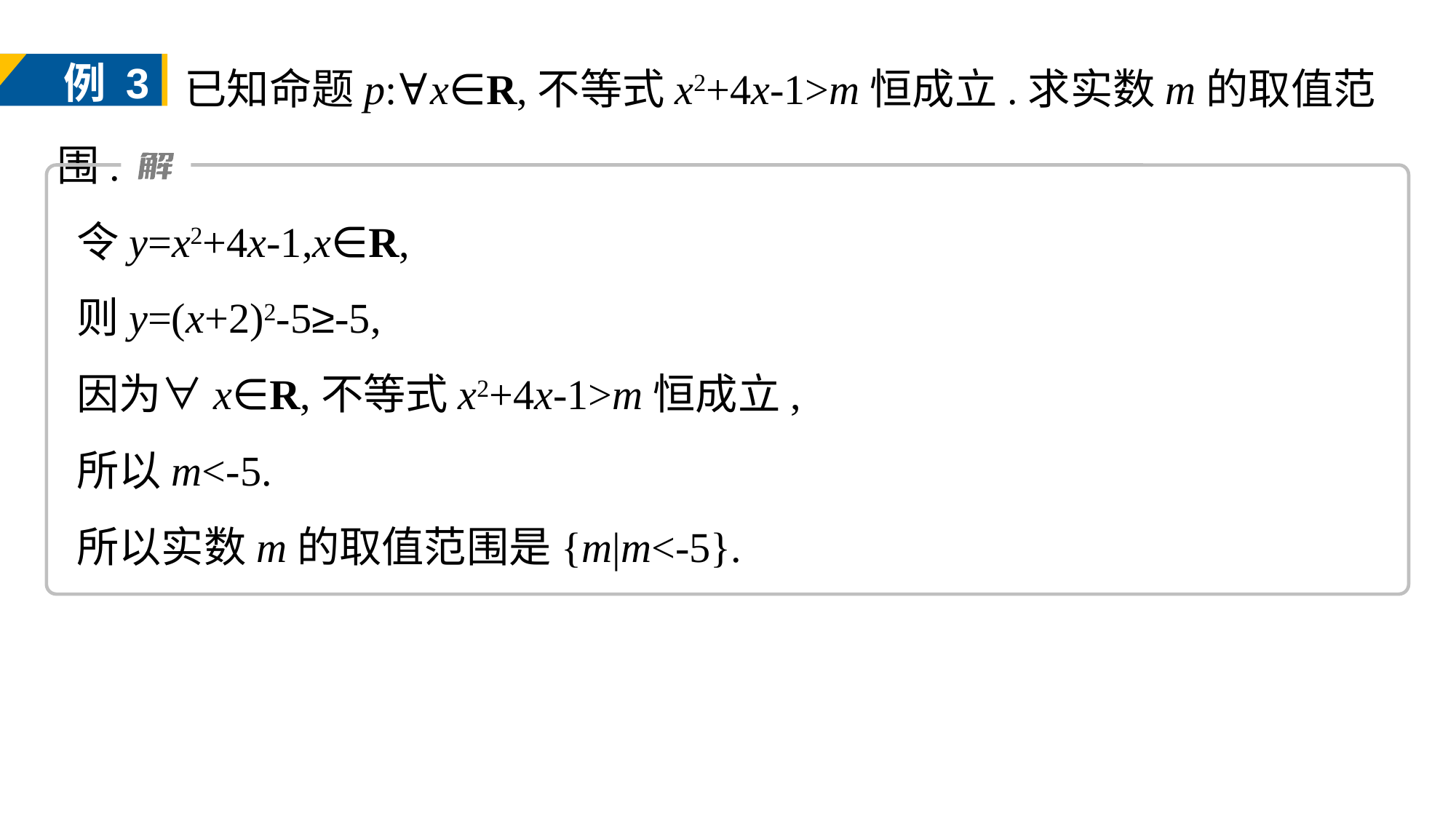

已知命题p:∀x∈R,不等式x2+4x-1>m恒成立.求实数m的取值范围.
例 3

令y=x2+4x-1,x∈R,
则y=(x+2)2-5≥-5,
因为∀x∈R,不等式x2+4x-1>m恒成立,
所以m<-5.
所以实数m的取值范围是{m|m<-5}.